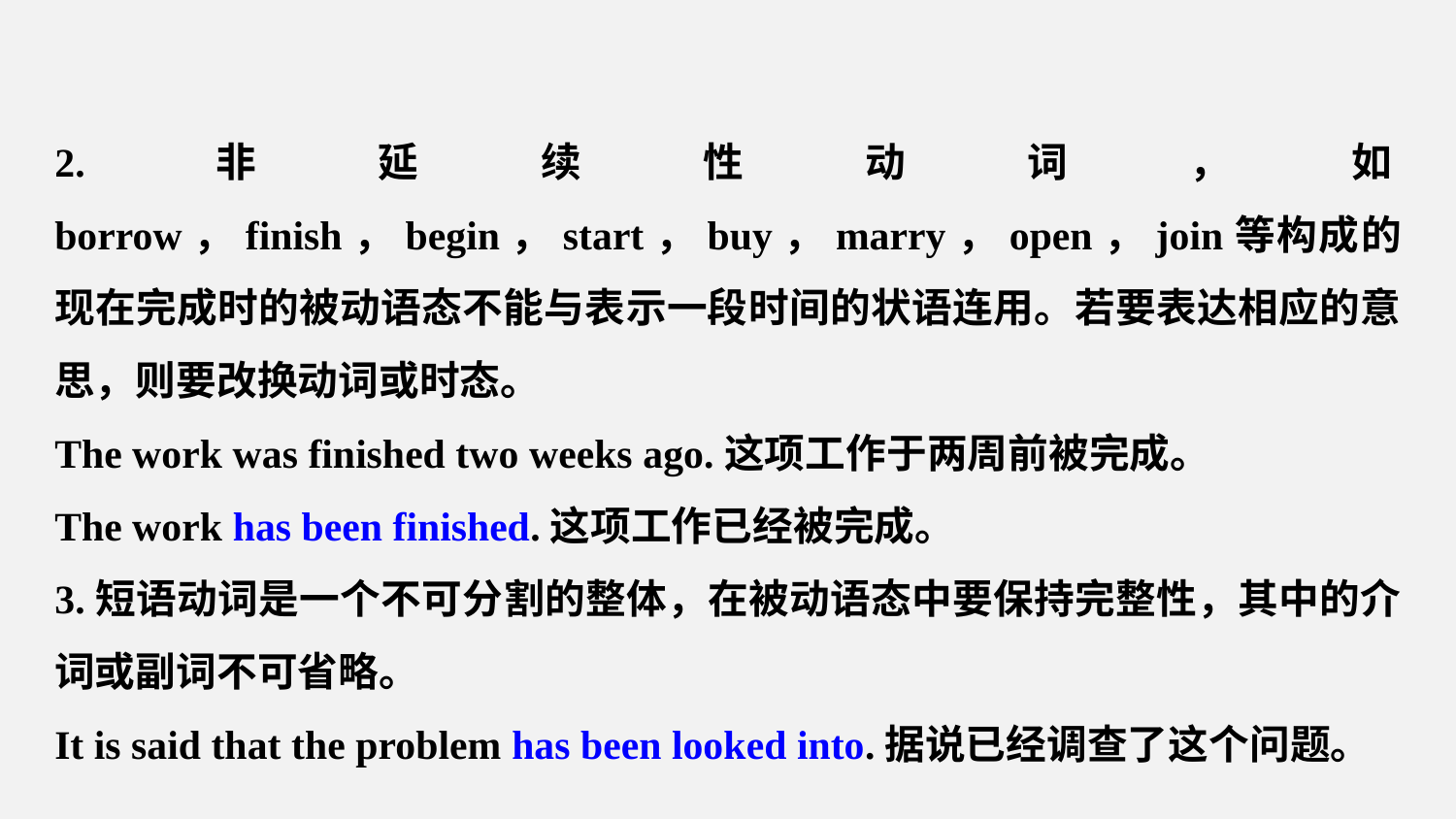

2.非延续性动词，如borrow，finish，begin，start，buy，marry，open，join等构成的现在完成时的被动语态不能与表示一段时间的状语连用。若要表达相应的意思，则要改换动词或时态。
The work was finished two weeks ago.这项工作于两周前被完成。
The work has been finished.这项工作已经被完成。
3.短语动词是一个不可分割的整体，在被动语态中要保持完整性，其中的介词或副词不可省略。
It is said that the problem has been looked into.据说已经调查了这个问题。